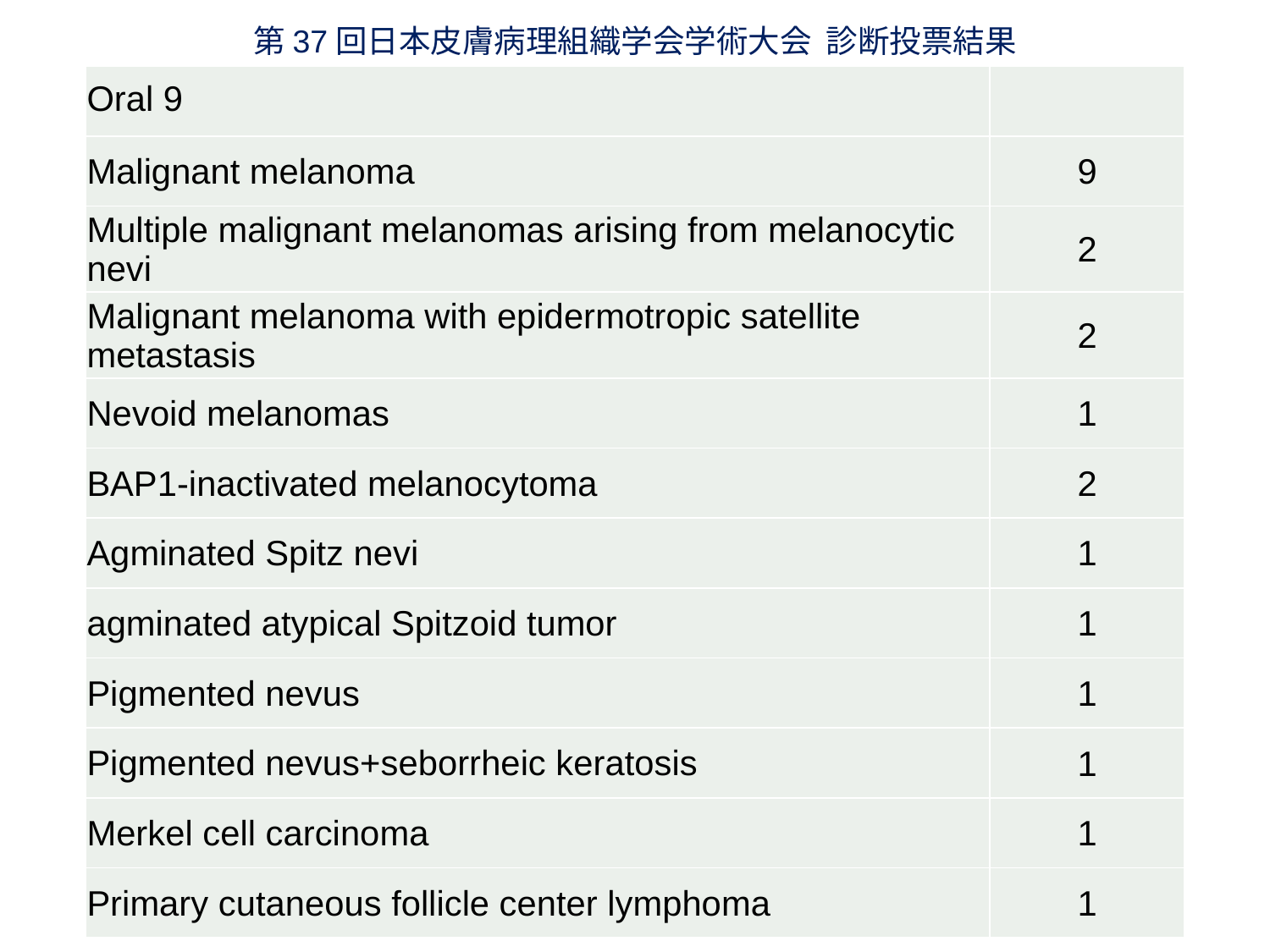

第37回日本皮膚病理組織学会学術大会  診断投票結果
| Oral 9 |  |
| --- | --- |
| Malignant melanoma | 9 |
| Multiple malignant melanomas arising from melanocytic nevi | 2 |
| Malignant melanoma with epidermotropic satellite metastasis | 2 |
| Nevoid melanomas | 1 |
| BAP1-inactivated melanocytoma | 2 |
| Agminated Spitz nevi | 1 |
| agminated atypical Spitzoid tumor | 1 |
| Pigmented nevus | 1 |
| Pigmented nevus+seborrheic keratosis | 1 |
| Merkel cell carcinoma | 1 |
| Primary cutaneous follicle center lymphoma | 1 |